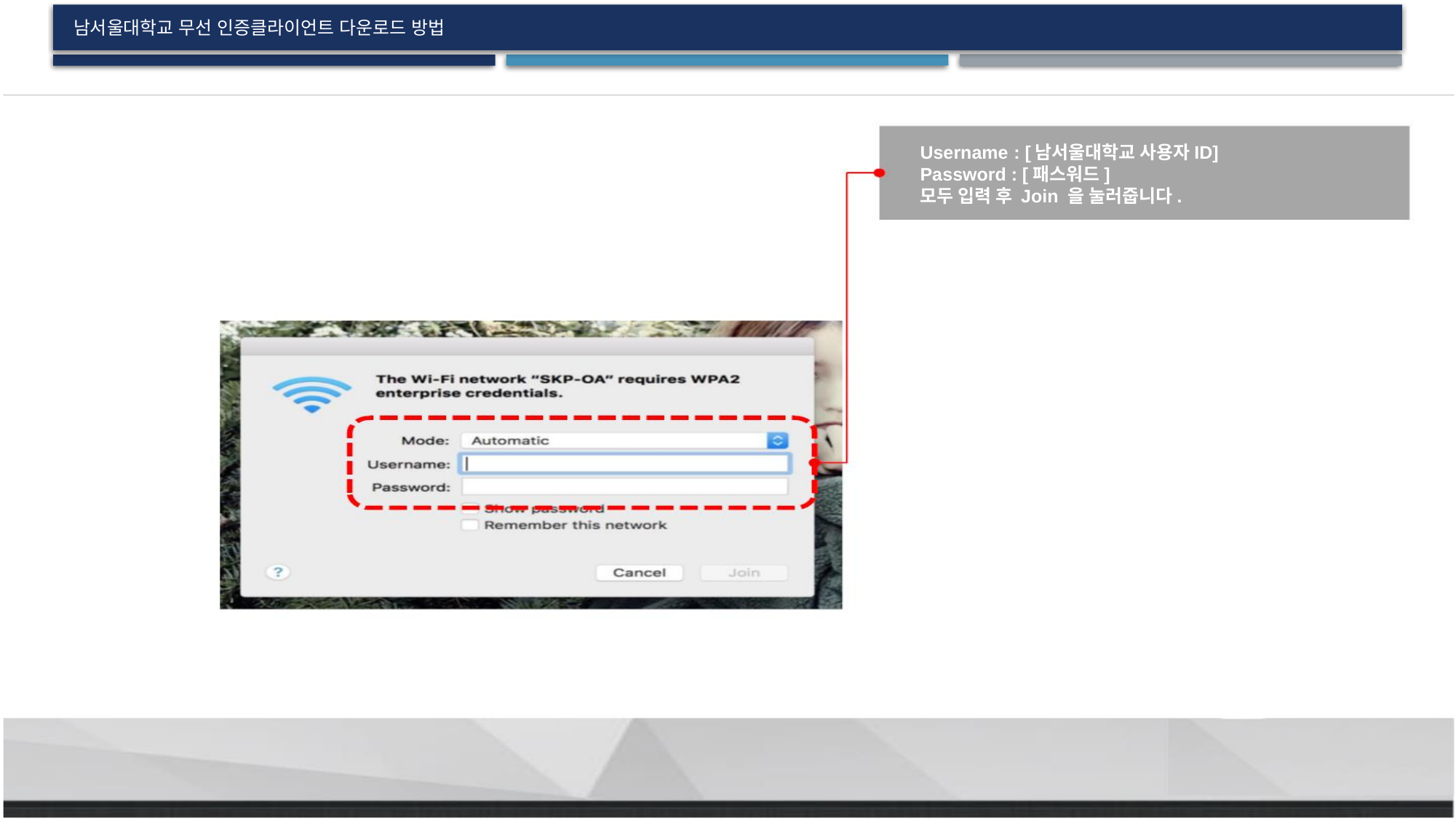

# 남서울대학교 무선 인증클라이언트 다운로드 방법

Username : [남서울대학교 사용자ID]
Password : [패스워드]
모두 입력 후 Join 을 눌러줍니다.